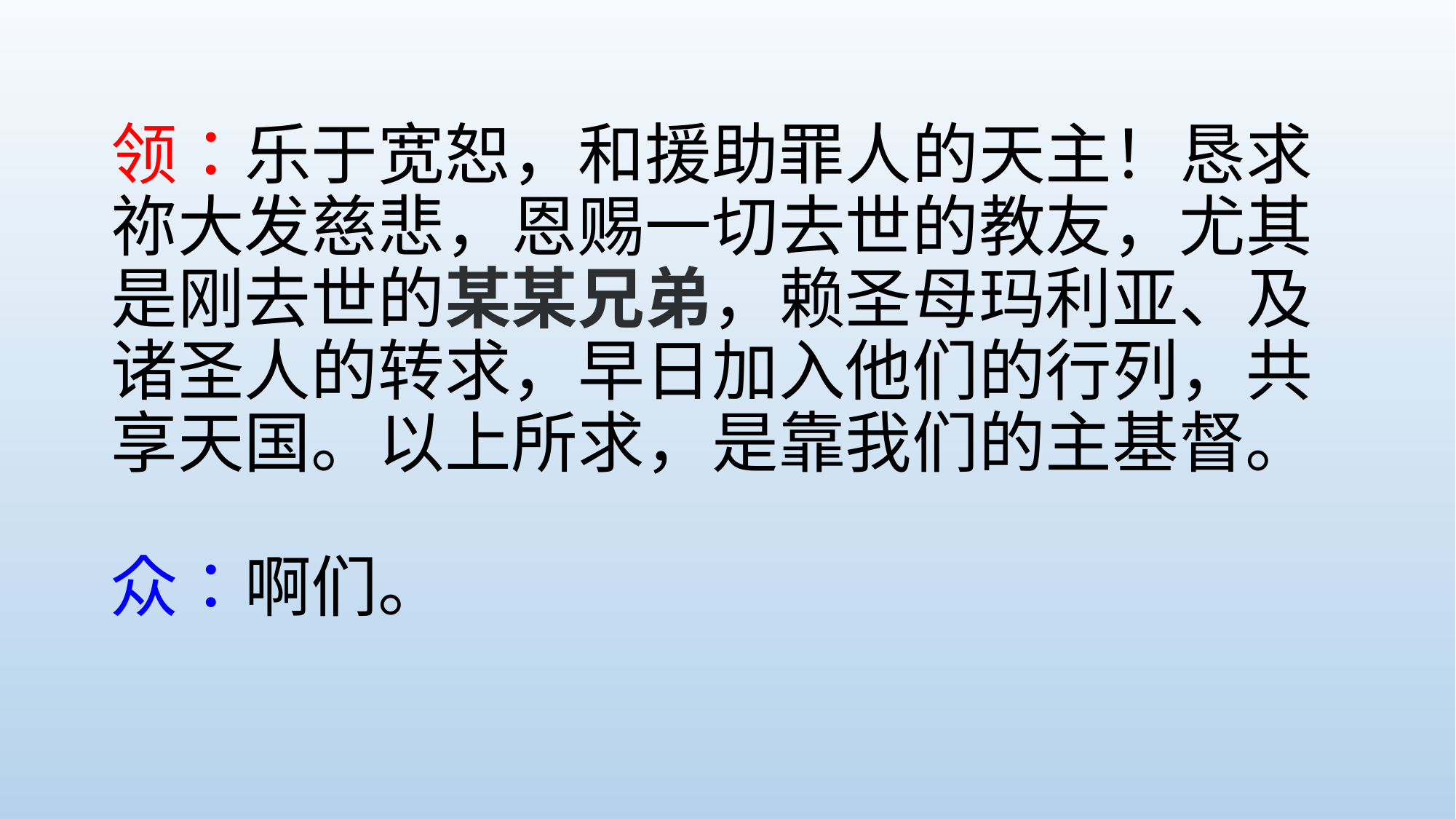

# 领：乐于宽恕，和援助罪人的天主！恳求祢大发慈悲，恩赐一切去世的教友，尤其是刚去世的某某兄弟，赖圣母玛利亚、及诸圣人的转求，早日加入他们的行列，共享天国。以上所求，是靠我们的主基督。 众：啊们。